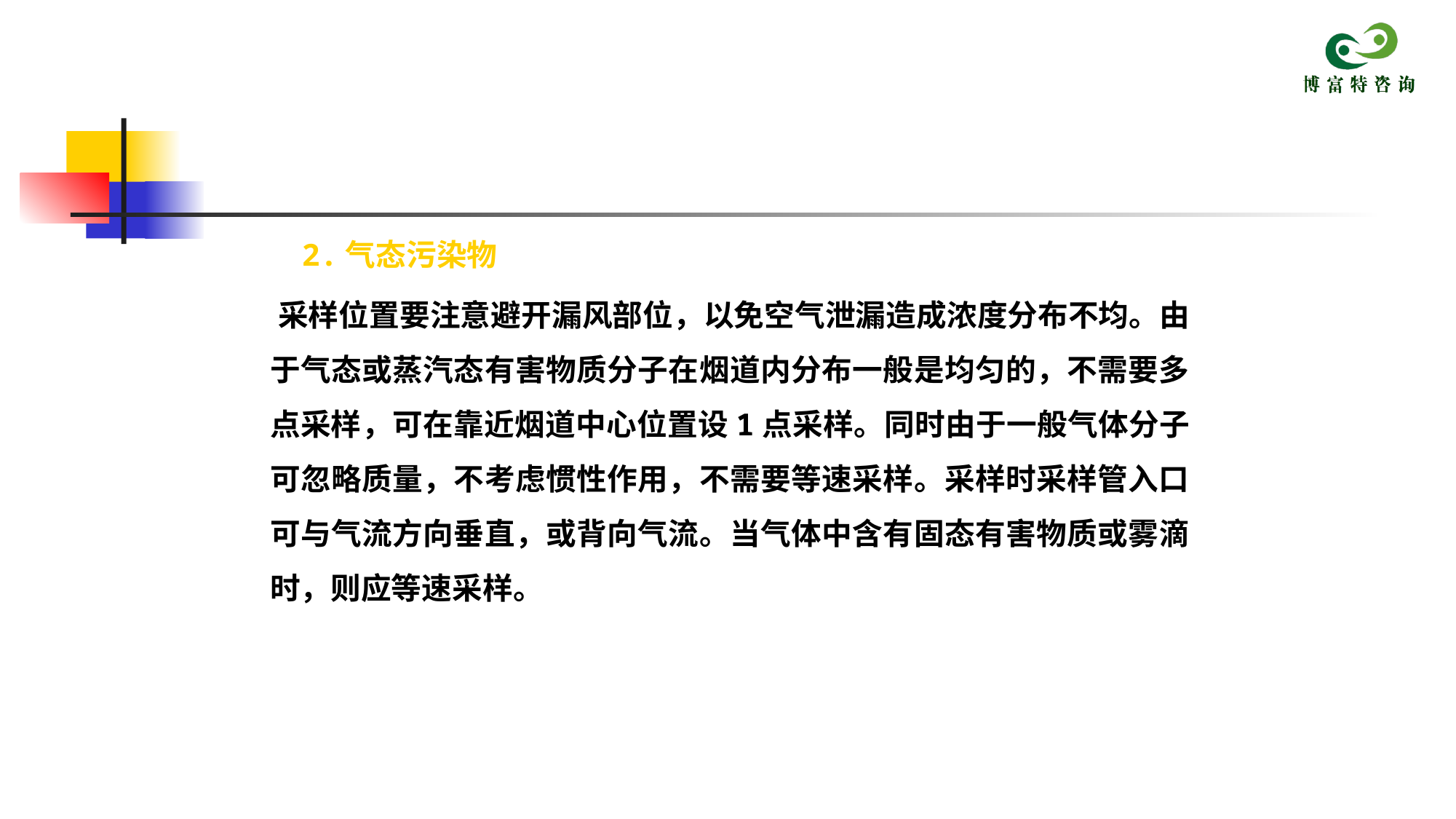

2.气态污染物
      采样位置要注意避开漏风部位，以免空气泄漏造成浓度分布不均。由于气态或蒸汽态有害物质分子在烟道内分布一般是均匀的，不需要多点采样，可在靠近烟道中心位置设1点采样。同时由于一般气体分子可忽略质量，不考虑惯性作用，不需要等速采样。采样时采样管入口可与气流方向垂直，或背向气流。当气体中含有固态有害物质或雾滴时，则应等速采样。